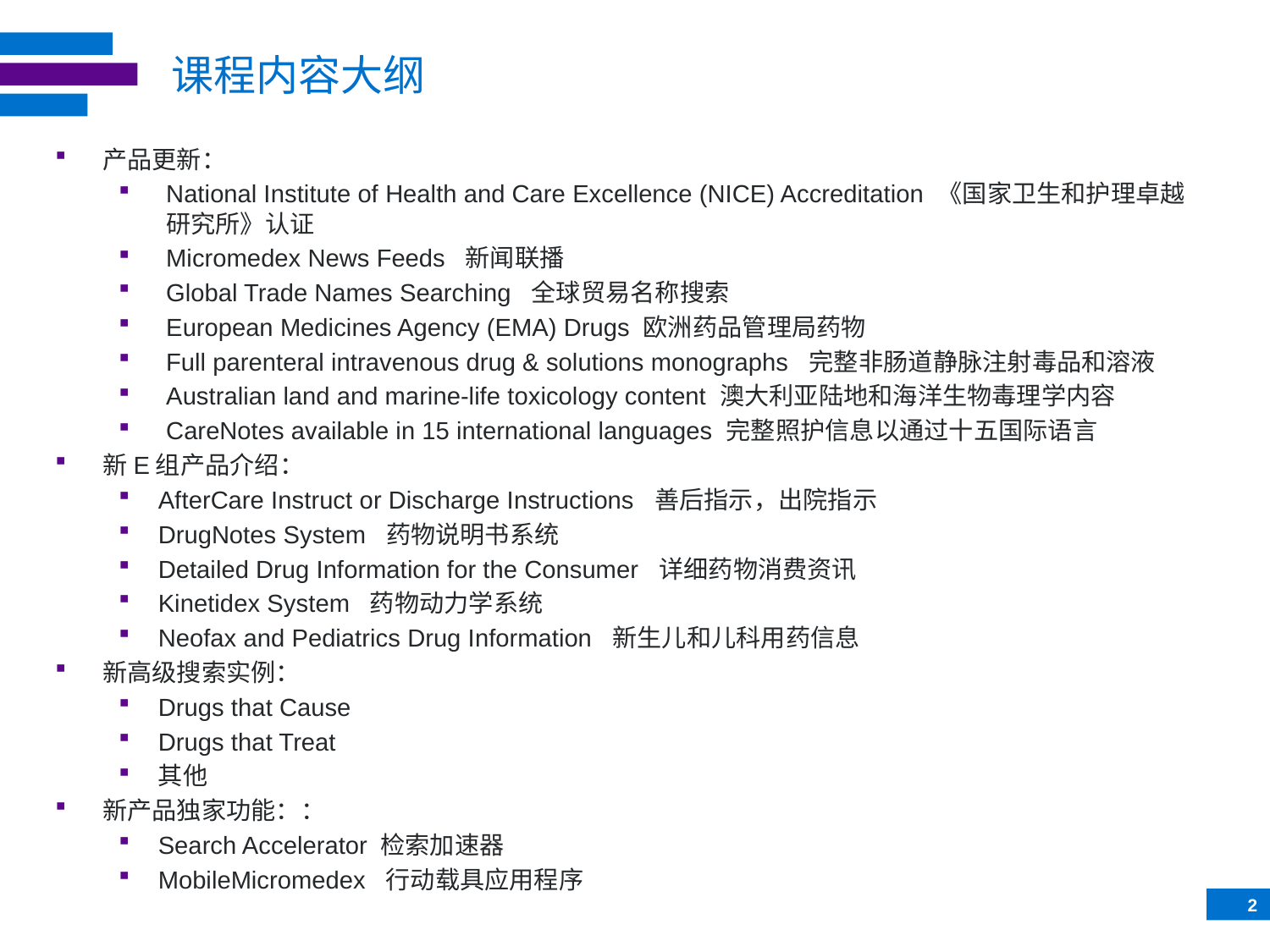

# 课程内容大纲
产品更新：
National Institute of Health and Care Excellence (NICE) Accreditation 《国家卫生和护理卓越研究所》认证
Micromedex News Feeds  新闻联播
Global Trade Names Searching  全球贸易名称搜索
European Medicines Agency (EMA) Drugs 欧洲药品管理局药物
Full parenteral intravenous drug & solutions monographs  完整非肠道静脉注射毒品和溶液
Australian land and marine-life toxicology content 澳大利亚陆地和海洋生物毒理学内容
CareNotes available in 15 international languages 完整照护信息以通过十五国际语言
新E组产品介绍：
AfterCare Instruct or Discharge Instructions  善后指示，出院指示
DrugNotes System  药物说明书系统
Detailed Drug Information for the Consumer  详细药物消费资讯
Kinetidex System  药物动力学系统
Neofax and Pediatrics Drug Information  新生儿和儿科用药信息
新高级搜索实例：
Drugs that Cause
Drugs that Treat
其他
新产品独家功能：：
Search Accelerator 检索加速器
MobileMicromedex  行动载具应用程序
2